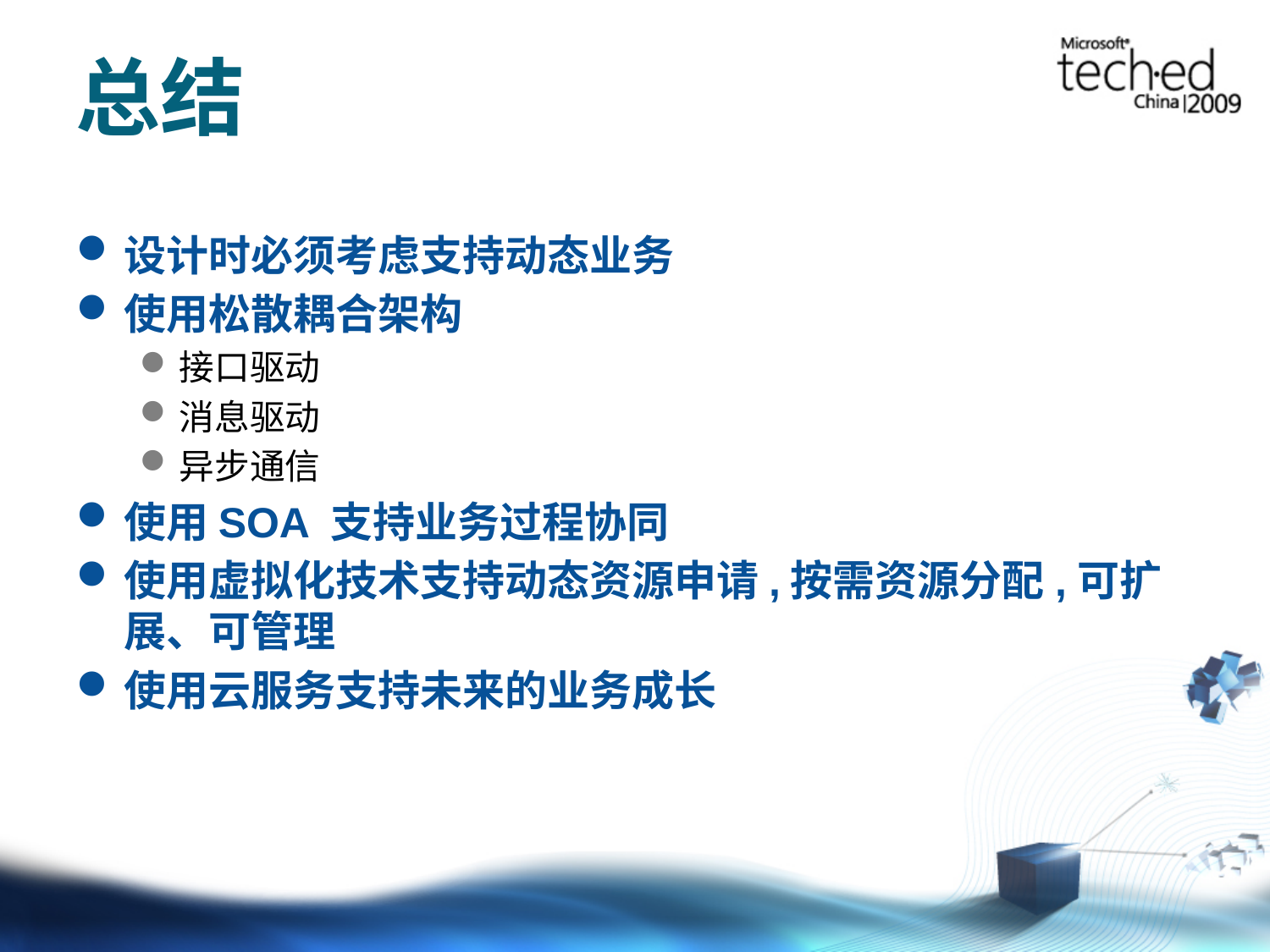

# 总结
设计时必须考虑支持动态业务
使用松散耦合架构
接口驱动
消息驱动
异步通信
使用SOA 支持业务过程协同
使用虚拟化技术支持动态资源申请,按需资源分配,可扩展、可管理
使用云服务支持未来的业务成长